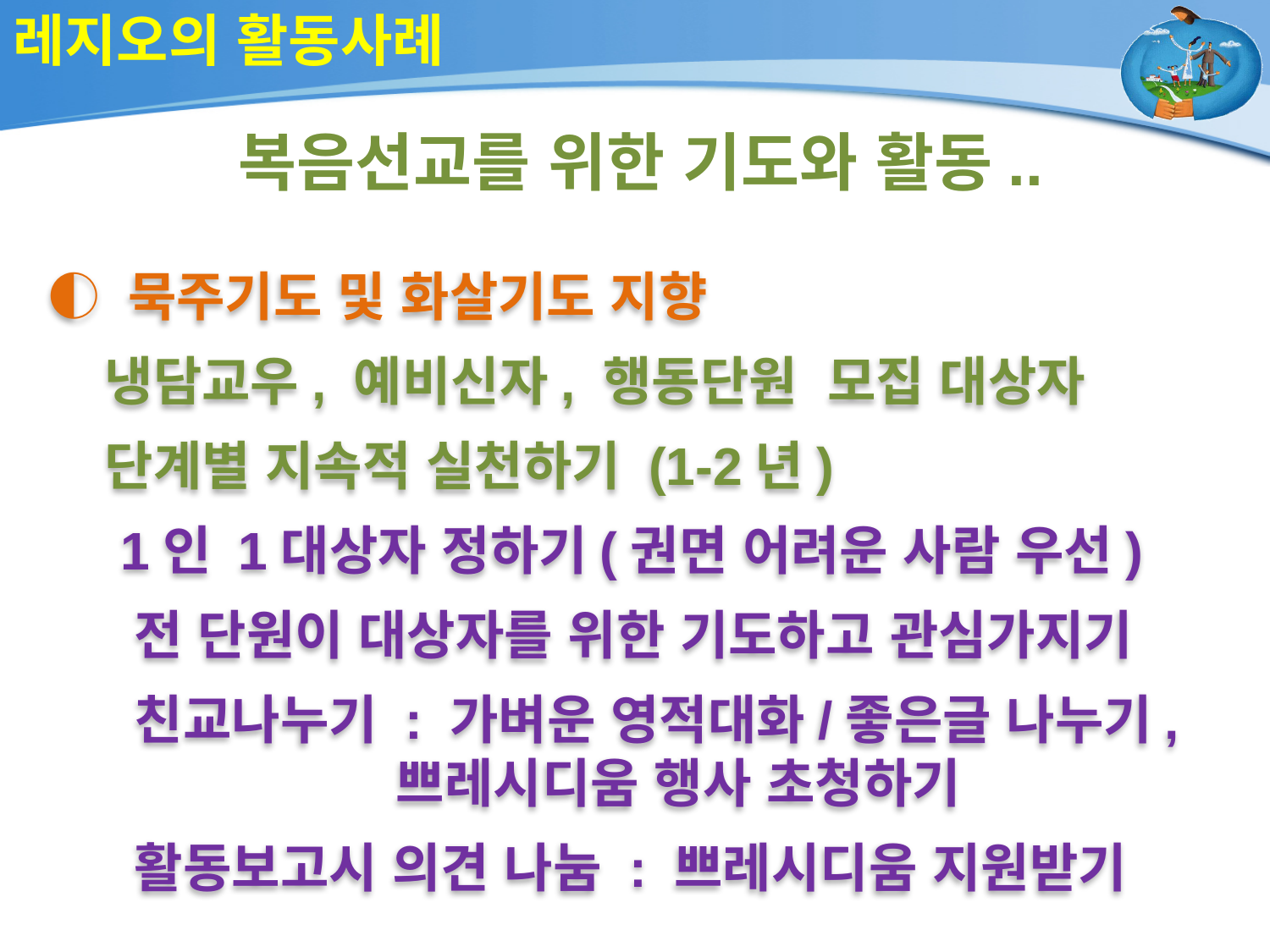

# 레지오의 활동사례
복음선교를 위한 기도와 활동..
◐ 묵주기도 및 화살기도 지향
   냉담교우, 예비신자, 행동단원  모집 대상자
   단계별 지속적 실천하기 (1-2년)
     1인 1대상자 정하기(권면 어려운 사람 우선)
     전 단원이 대상자를 위한 기도하고 관심가지기
     친교나누기 : 가벼운 영적대화/좋은글 나누기,
                       쁘레시디움 행사 초청하기
     활동보고시 의견 나눔 : 쁘레시디움 지원받기